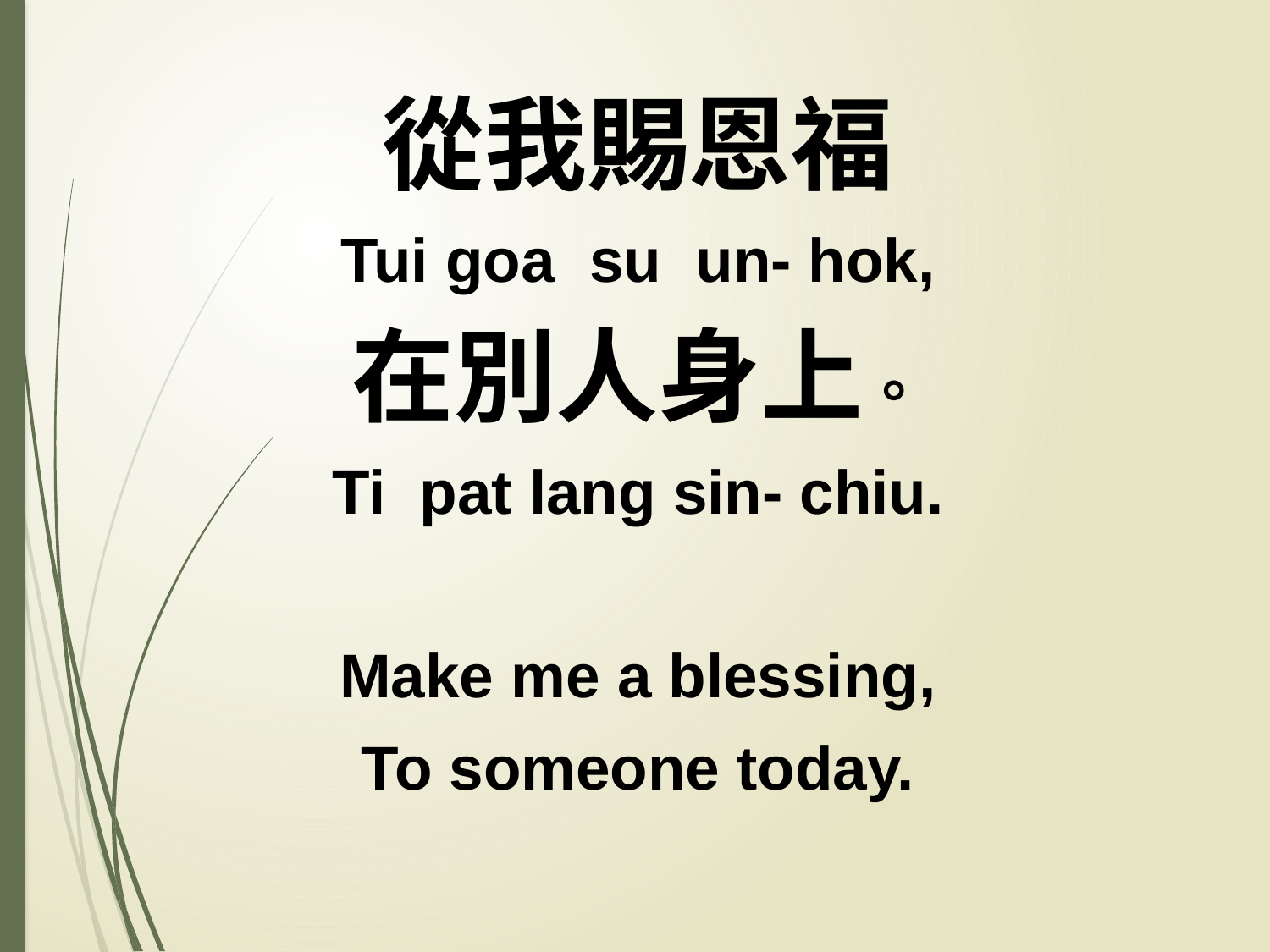

從我賜恩福
Tui goa  su  un- hok,
在別人身上。
Ti  pat lang sin- chiu.

Make me a blessing,
To someone today.